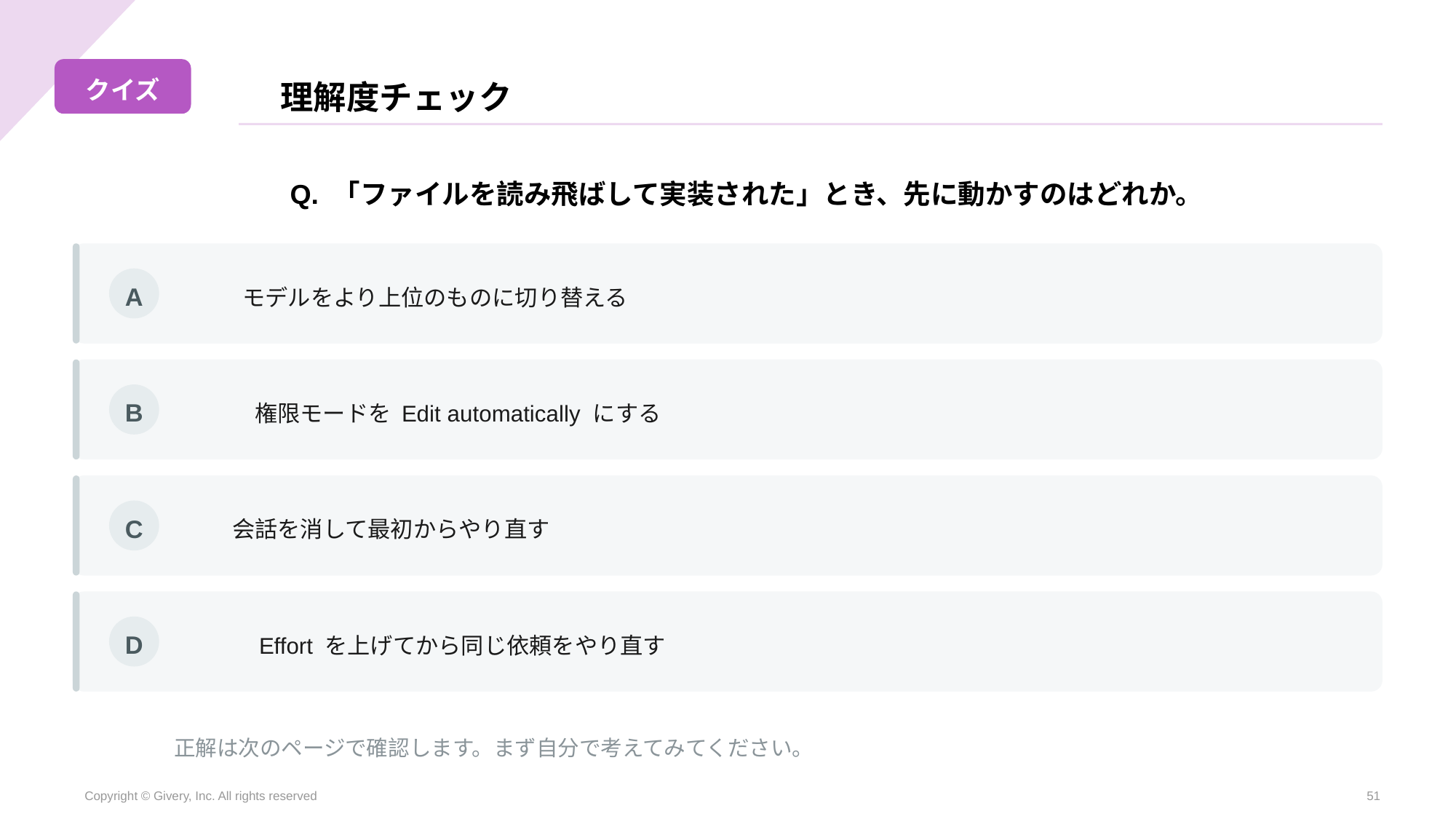

クイズ
理解度チェック

Q. 「ファイルを読み飛ばして実装された」とき、先に動かすのはどれか。

A
モデルをより上位のものに切り替える

B
権限モードを Edit automatically にする

C
会話を消して最初からやり直す

D
Effort を上げてから同じ依頼をやり直す
正解は次のページで確認します。まず自分で考えてみてください。
Copyright © Givery, Inc. All rights reserved
51